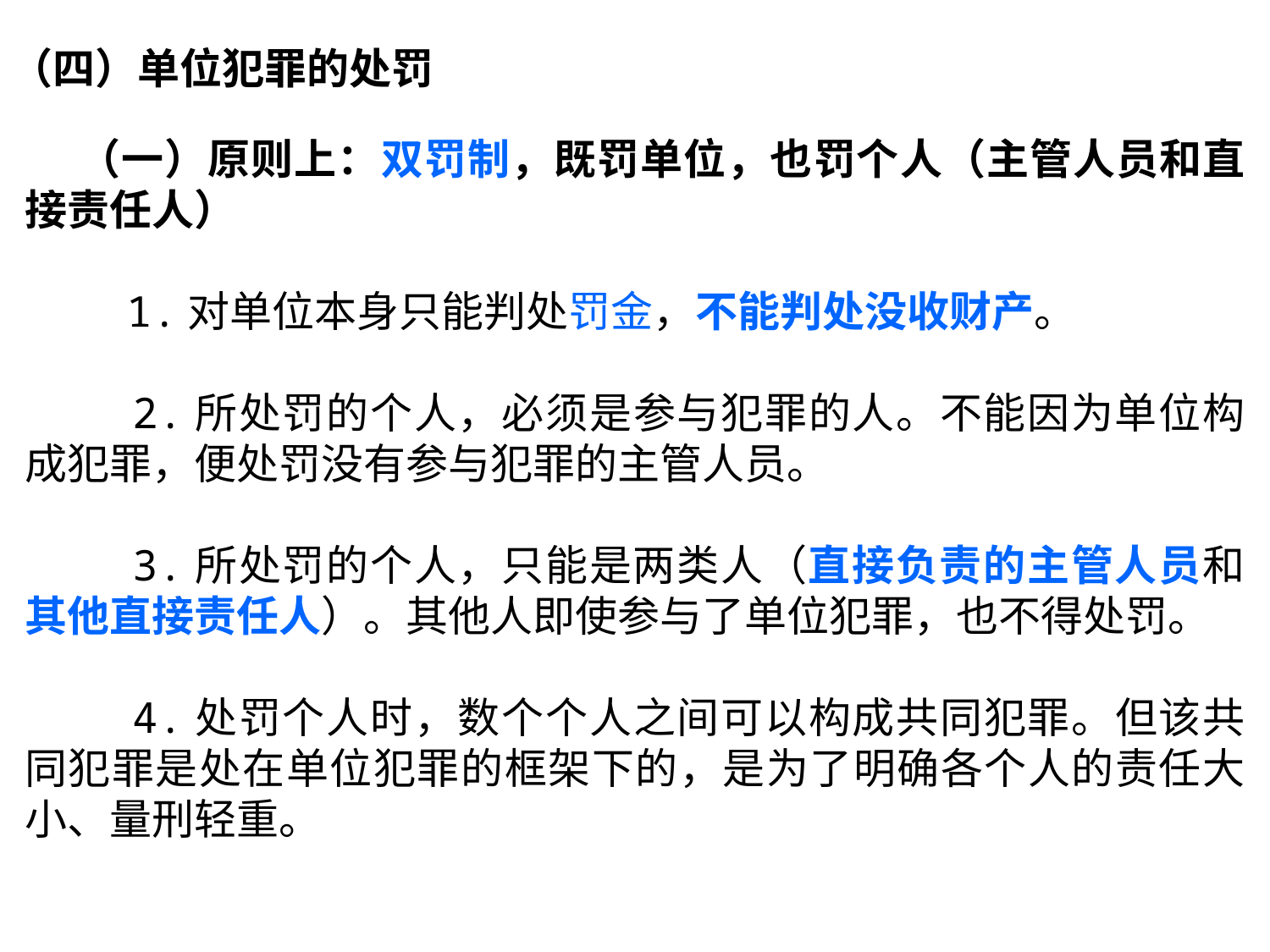

（四）单位犯罪的处罚
    （一）原则上：双罚制，既罚单位，也罚个人（主管人员和直接责任人）

    1.对单位本身只能判处罚金，不能判处没收财产。

    2.所处罚的个人，必须是参与犯罪的人。不能因为单位构成犯罪，便处罚没有参与犯罪的主管人员。

    3.所处罚的个人，只能是两类人（直接负责的主管人员和其他直接责任人）。其他人即使参与了单位犯罪，也不得处罚。

    4.处罚个人时，数个个人之间可以构成共同犯罪。但该共同犯罪是处在单位犯罪的框架下的，是为了明确各个人的责任大小、量刑轻重。